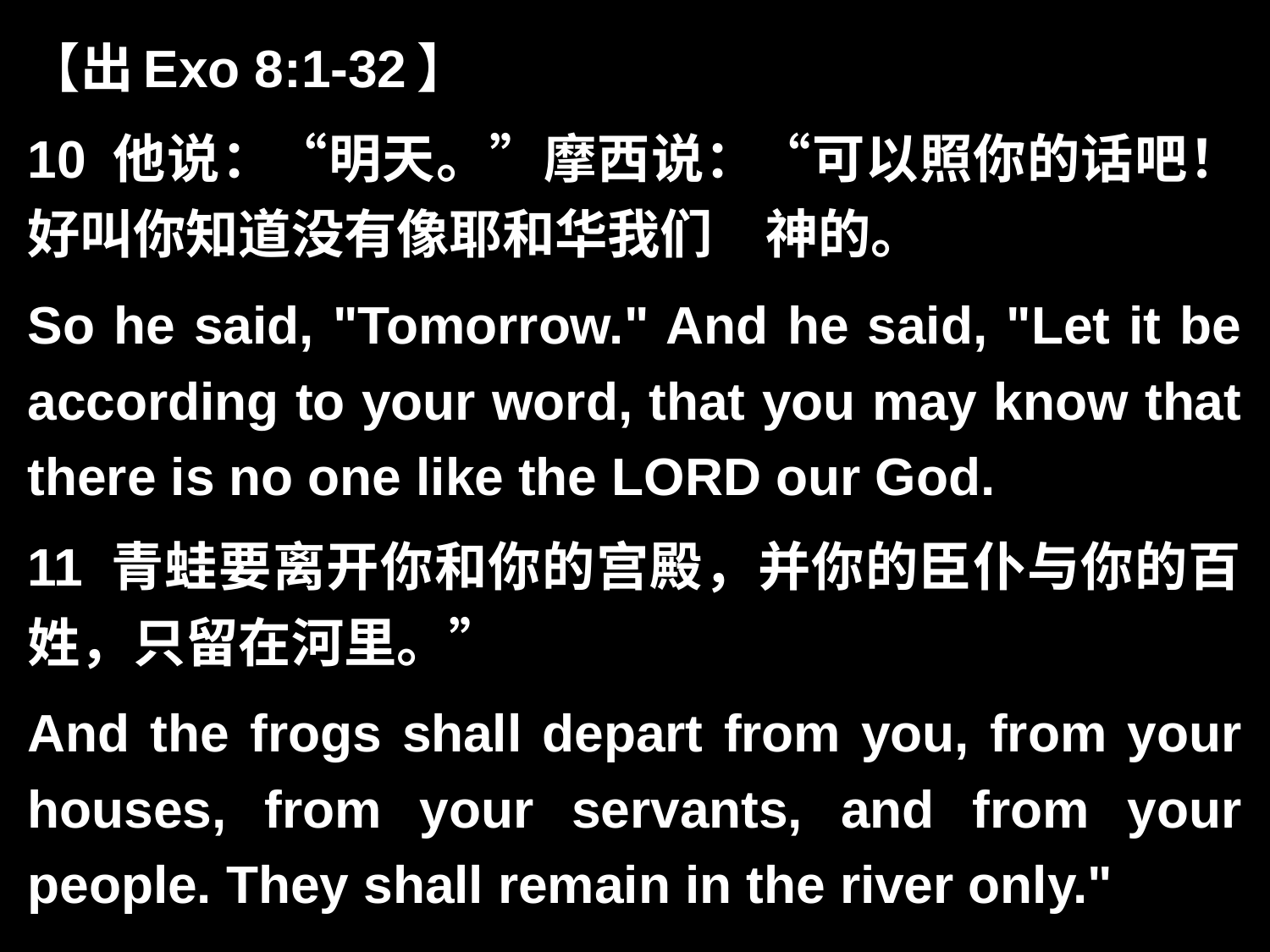

【出Exo 8:1-32】
10 他说：“明天。”摩西说：“可以照你的话吧！好叫你知道没有像耶和华我们　神的。
So he said, "Tomorrow." And he said, "Let it be according to your word, that you may know that there is no one like the LORD our God.
11 青蛙要离开你和你的宫殿，并你的臣仆与你的百姓，只留在河里。”
And the frogs shall depart from you, from your houses, from your servants, and from your people. They shall remain in the river only."